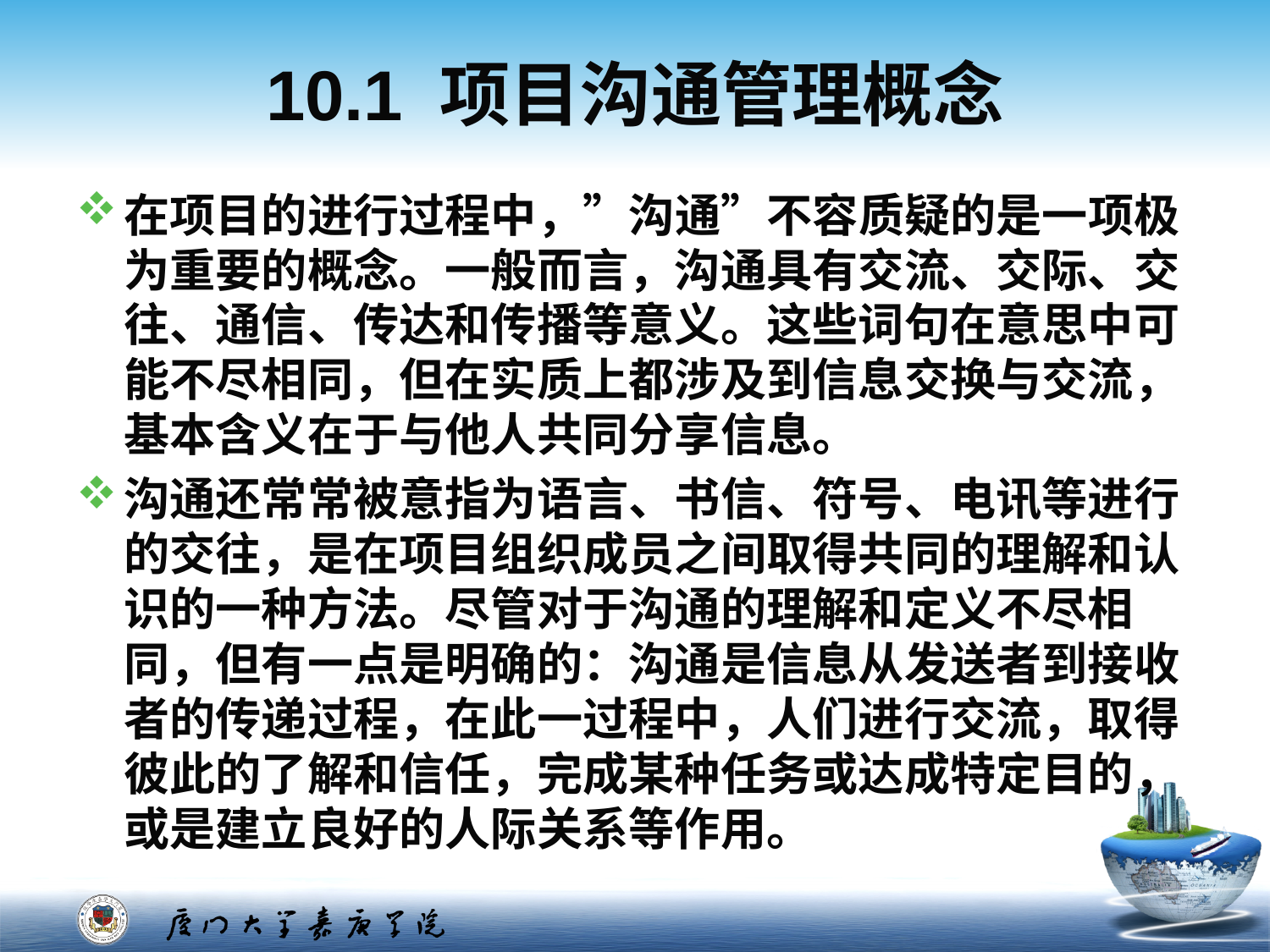

10.1 项目沟通管理概念
在项目的进行过程中，”沟通”不容质疑的是一项极为重要的概念。一般而言，沟通具有交流、交际、交往、通信、传达和传播等意义。这些词句在意思中可能不尽相同，但在实质上都涉及到信息交换与交流，基本含义在于与他人共同分享信息。
沟通还常常被意指为语言、书信、符号、电讯等进行的交往，是在项目组织成员之间取得共同的理解和认识的一种方法。尽管对于沟通的理解和定义不尽相同，但有一点是明确的：沟通是信息从发送者到接收者的传递过程，在此一过程中，人们进行交流，取得彼此的了解和信任，完成某种任务或达成特定目的，或是建立良好的人际关系等作用。